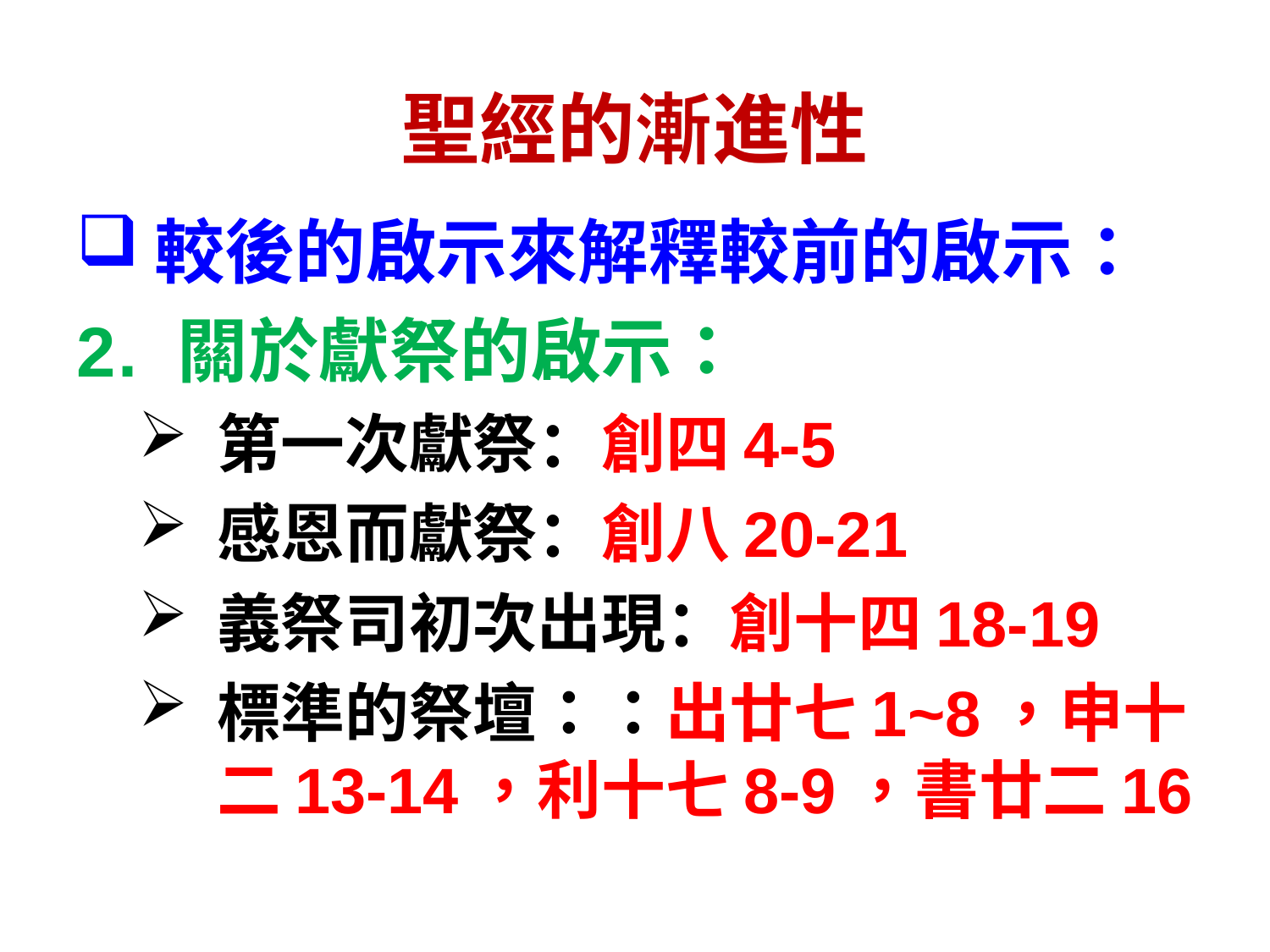

# 聖經的漸進性
較後的啟示來解釋較前的啟示：
關於獻祭的啟示：
第一次獻祭：創四4-5
感恩而獻祭：創八20-21
義祭司初次出現：創十四18-19
標準的祭壇：：出廿七1~8，申十二13-14，利十七8-9，書廿二16